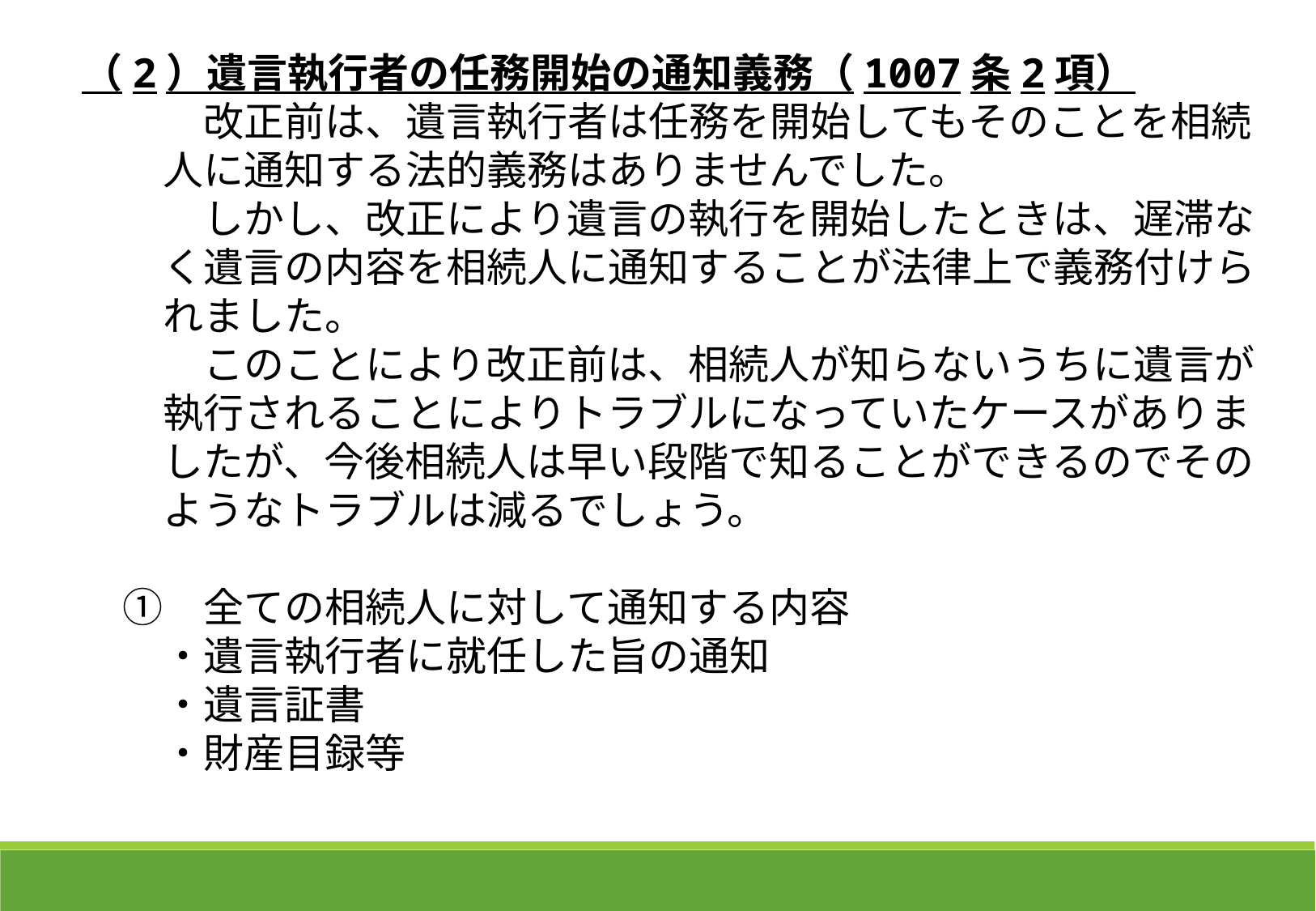

（2）遺言執行者の任務開始の通知義務（1007条2項）
　　　改正前は、遺言執行者は任務を開始してもそのことを相続
　　人に通知する法的義務はありませんでした。
　　　しかし、改正により遺言の執行を開始したときは、遅滞な
　　く遺言の内容を相続人に通知することが法律上で義務付けら
　　れました。
　　　このことにより改正前は、相続人が知らないうちに遺言が
　　執行されることによりトラブルになっていたケースがありま
　　したが、今後相続人は早い段階で知ることができるのでその
　　ようなトラブルは減るでしょう。

　①　全ての相続人に対して通知する内容
　　・遺言執行者に就任した旨の通知
　　・遺言証書
　　・財産目録等